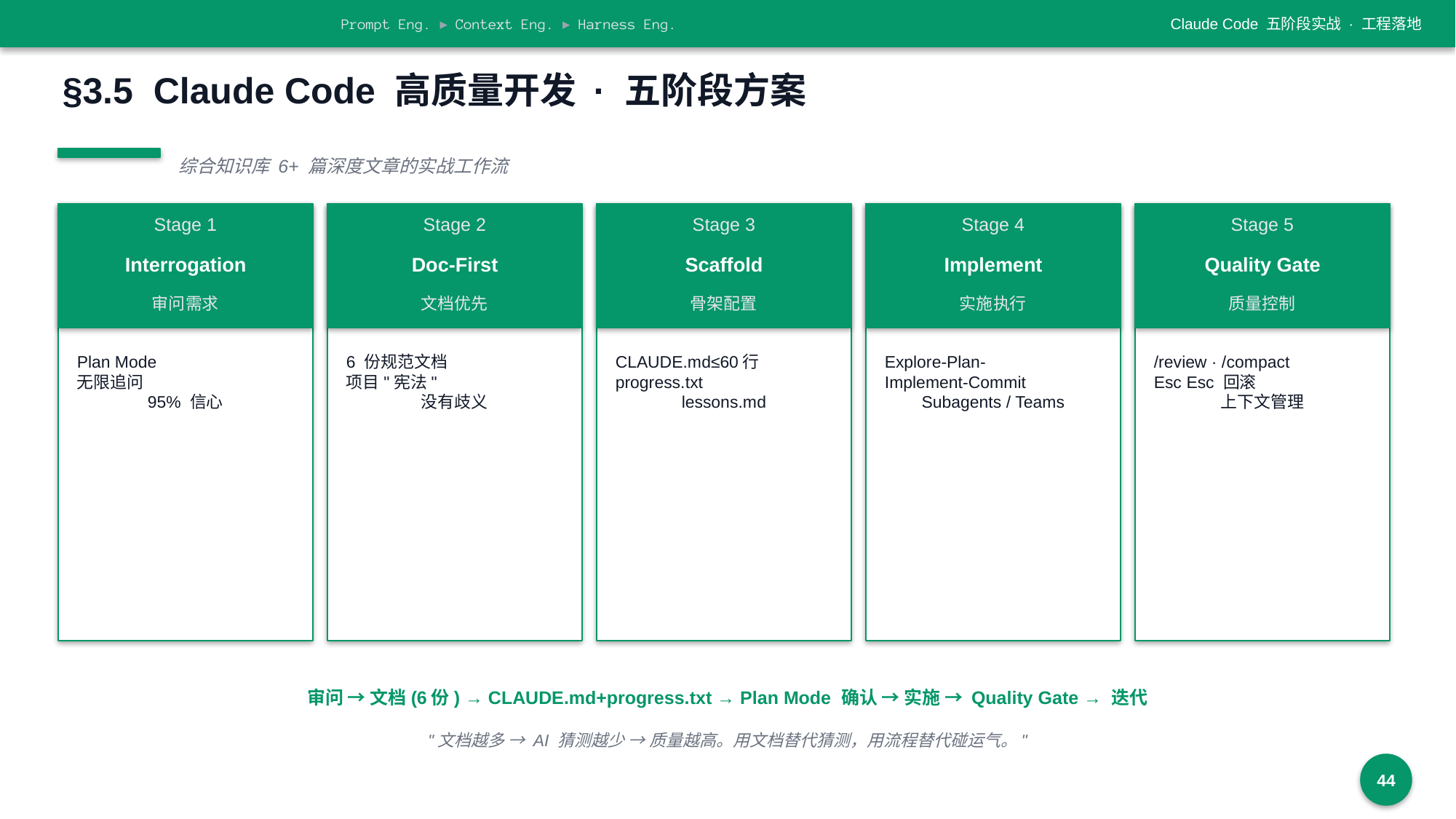

Prompt Eng.  ▸  Context Eng.  ▸  Harness Eng.
Claude Code 五阶段实战 · 工程落地
§3.5  Claude Code 高质量开发 · 五阶段方案
综合知识库 6+ 篇深度文章的实战工作流

Stage 1
Stage 2
Stage 3
Stage 4
Stage 5
Interrogation
Doc-First
Scaffold
Implement
Quality Gate
审问需求
文档优先
骨架配置
实施执行
质量控制
Plan Mode
无限追问
95% 信心
6 份规范文档
项目"宪法"
没有歧义
CLAUDE.md≤60行
progress.txt
lessons.md
Explore-Plan-
Implement-Commit
Subagents / Teams
/review · /compact
Esc Esc 回滚
上下文管理
审问 → 文档(6份) → CLAUDE.md+progress.txt → Plan Mode 确认 → 实施 → Quality Gate → 迭代
"文档越多 → AI 猜测越少 → 质量越高。用文档替代猜测，用流程替代碰运气。"

44